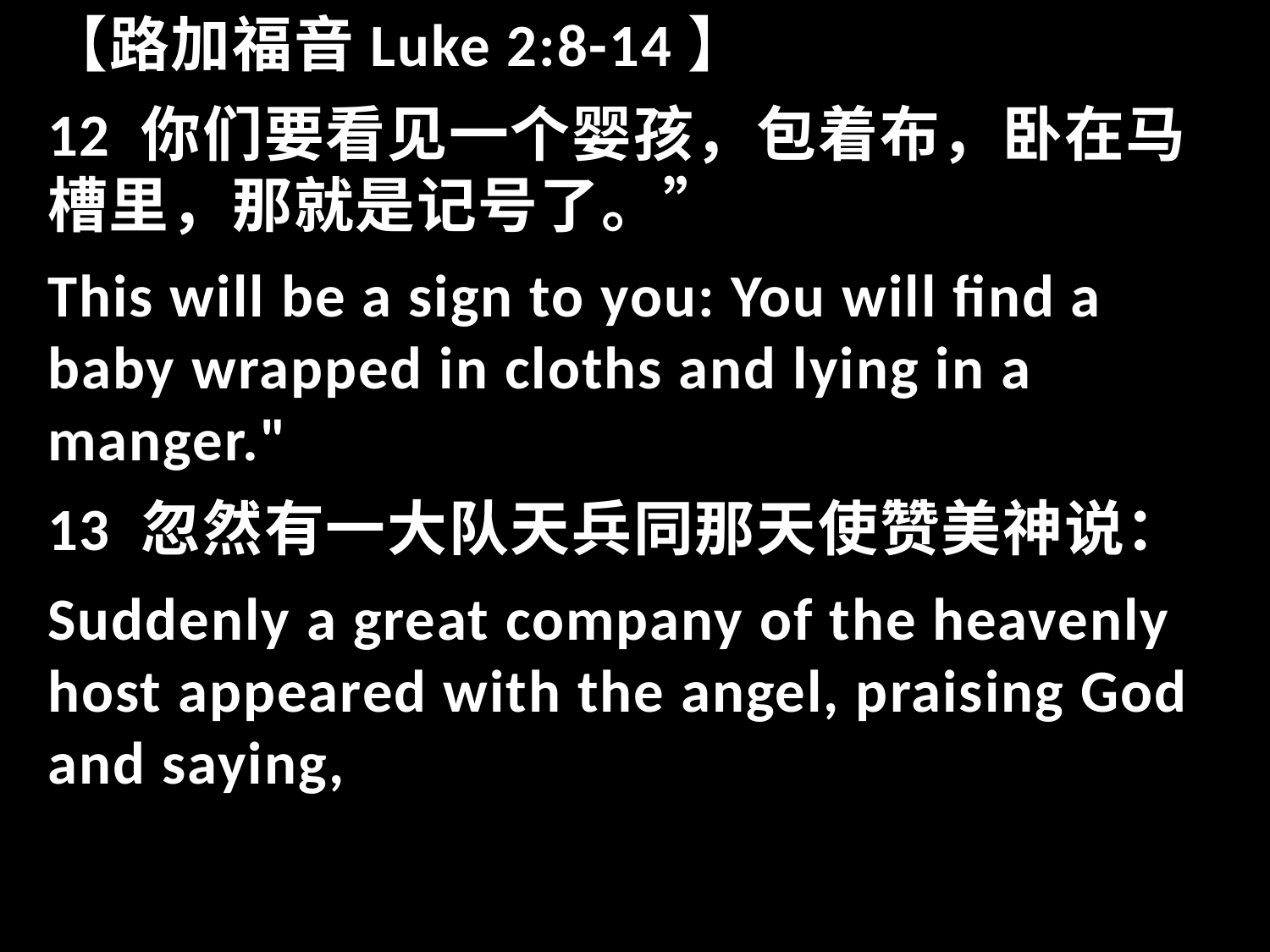

【路加福音Luke 2:8-14】
12 你们要看见一个婴孩，包着布，卧在马槽里，那就是记号了。”
This will be a sign to you: You will find a baby wrapped in cloths and lying in a manger."
13 忽然有一大队天兵同那天使赞美神说：
Suddenly a great company of the heavenly host appeared with the angel, praising God and saying,